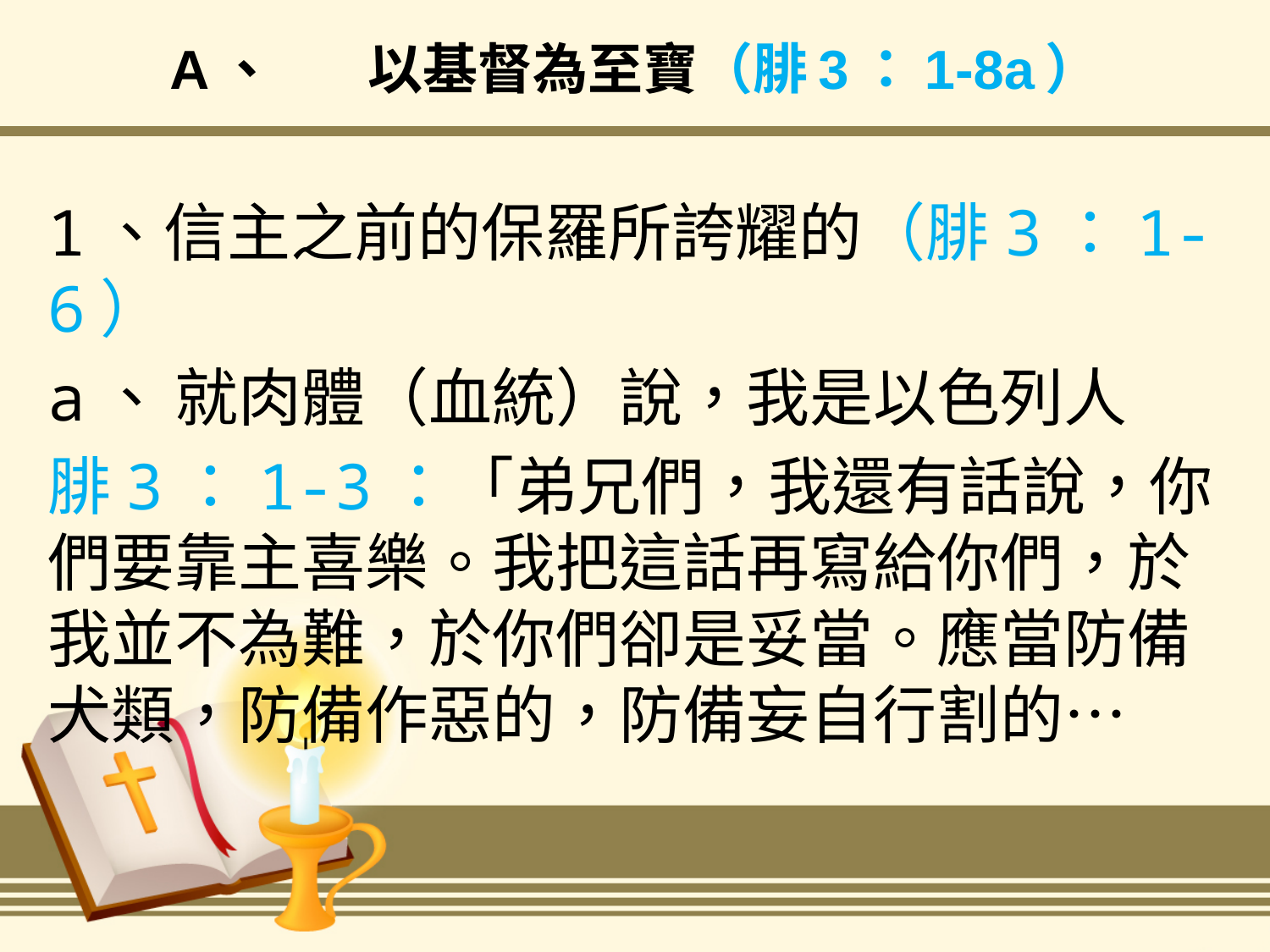

# A、	以基督為至寶（腓3：1-8a）
1、信主之前的保羅所誇耀的（腓3：1-6）
a、	就肉體（血統）說，我是以色列人
腓3：1-3：「弟兄們，我還有話說，你們要靠主喜樂。我把這話再寫給你們，於我並不為難，於你們卻是妥當。應當防備犬類，防備作惡的，防備妄自行割的…